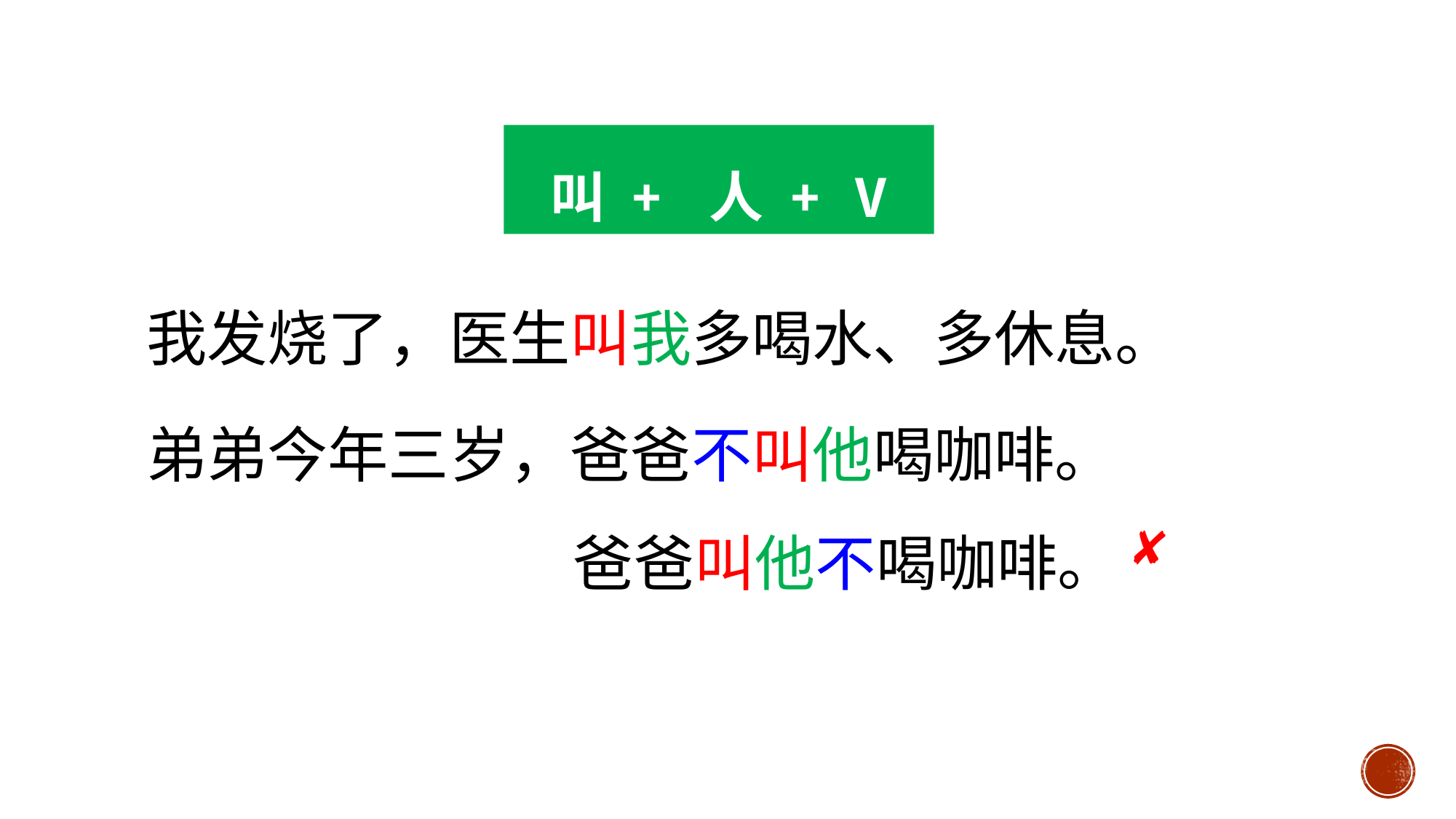

叫 + 人 + V
我发烧了，医生叫我多喝水、多休息。
弟弟今年三岁，爸爸不叫他喝咖啡。
爸爸叫他不喝咖啡。
✘